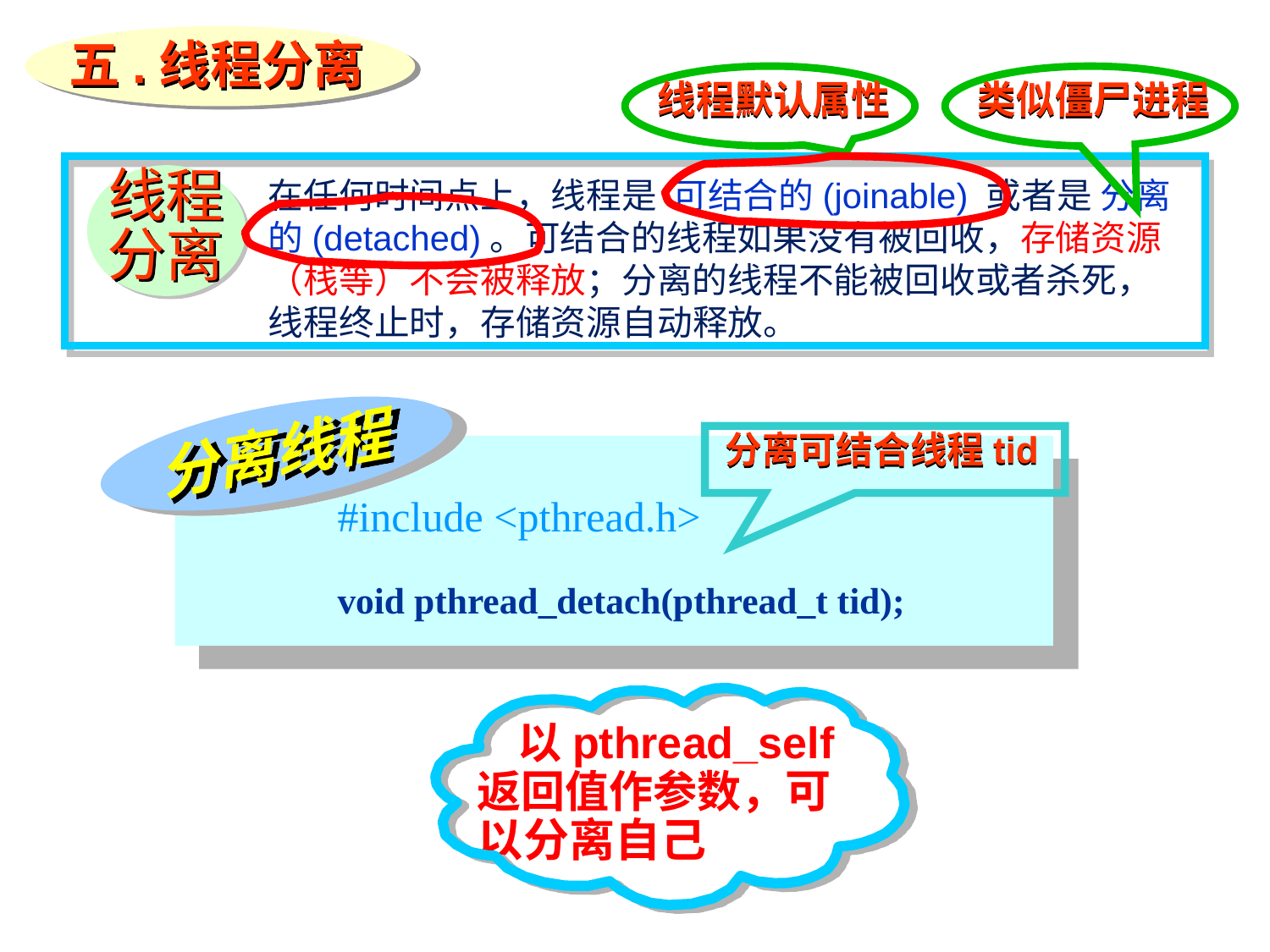

五.线程分离

线程默认属性

类似僵尸进程

线程
分离

在任何时间点上，线程是  可结合的(joinable) 或者是 分离的(detached)。可结合的线程如果没有被回收，存储资源（栈等）不会被释放；分离的线程不能被回收或者杀死，线程终止时，存储资源自动释放。

分离线程

分离可结合线程tid

#include <pthread.h>
void pthread_detach(pthread_t tid);

   以pthread_self返回值作参数，可以分离自己